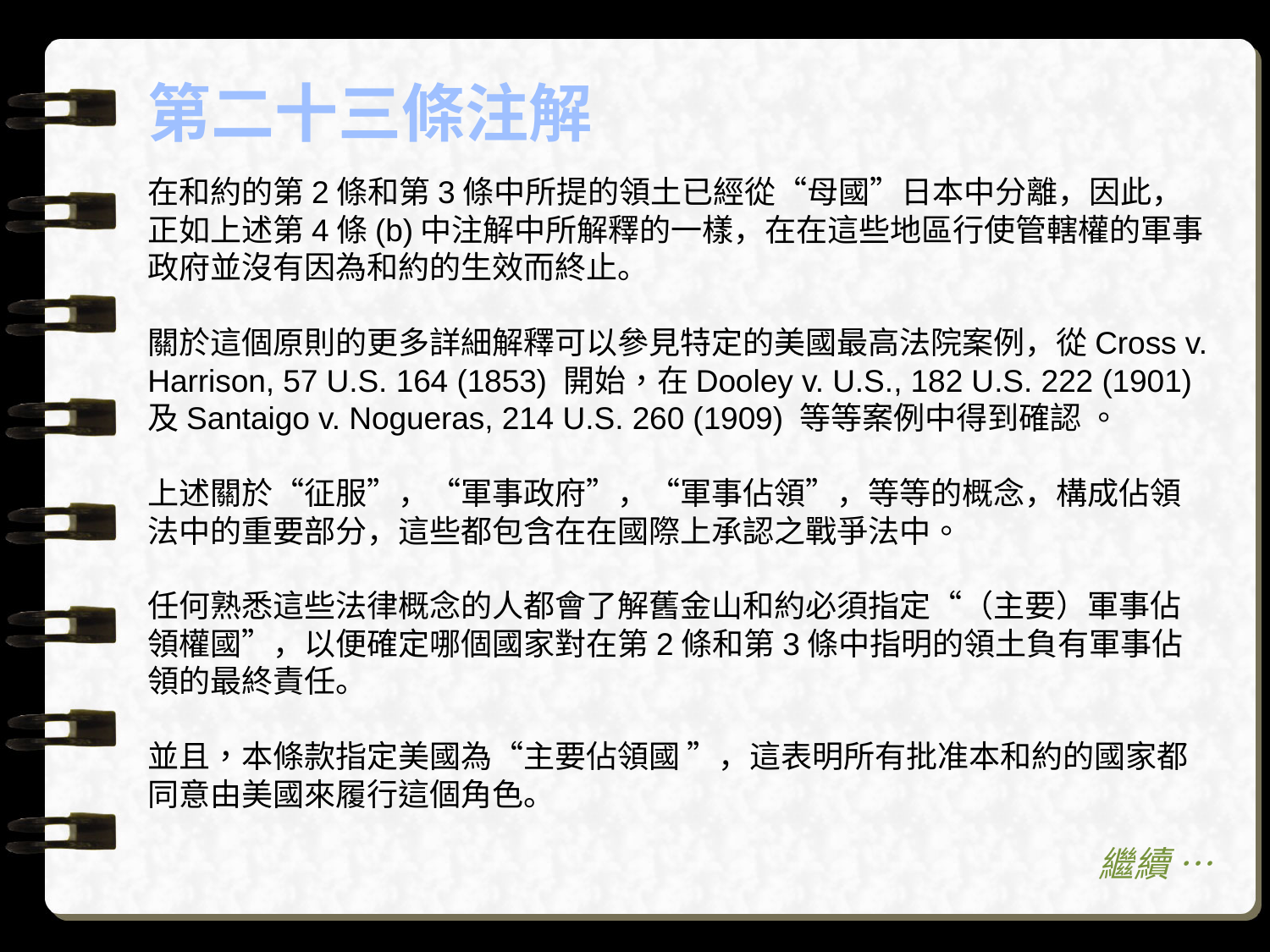

# 第二十三條注解
在和約的第2條和第3條中所提的領土已經從“母國”日本中分離，因此，正如上述第4條(b)中注解中所解釋的一樣，在在這些地區行使管轄權的軍事政府並沒有因為和約的生效而終止。
關於這個原則的更多詳細解釋可以參見特定的美國最高法院案例，從Cross v. Harrison, 57 U.S. 164 (1853) 開始，在Dooley v. U.S., 182 U.S. 222 (1901) 及Santaigo v. Nogueras, 214 U.S. 260 (1909) 等等案例中得到確認 。
上述關於“征服”，“軍事政府”，“軍事佔領”，等等的概念，構成佔領法中的重要部分，這些都包含在在國際上承認之戰爭法中。
任何熟悉這些法律概念的人都會了解舊金山和約必須指定“（主要）軍事佔領權國”，以便確定哪個國家對在第2條和第3條中指明的領土負有軍事佔領的最終責任。
並且，本條款指定美國為“主要佔領國 ”，這表明所有批准本和約的國家都同意由美國來履行這個角色。

繼續 …